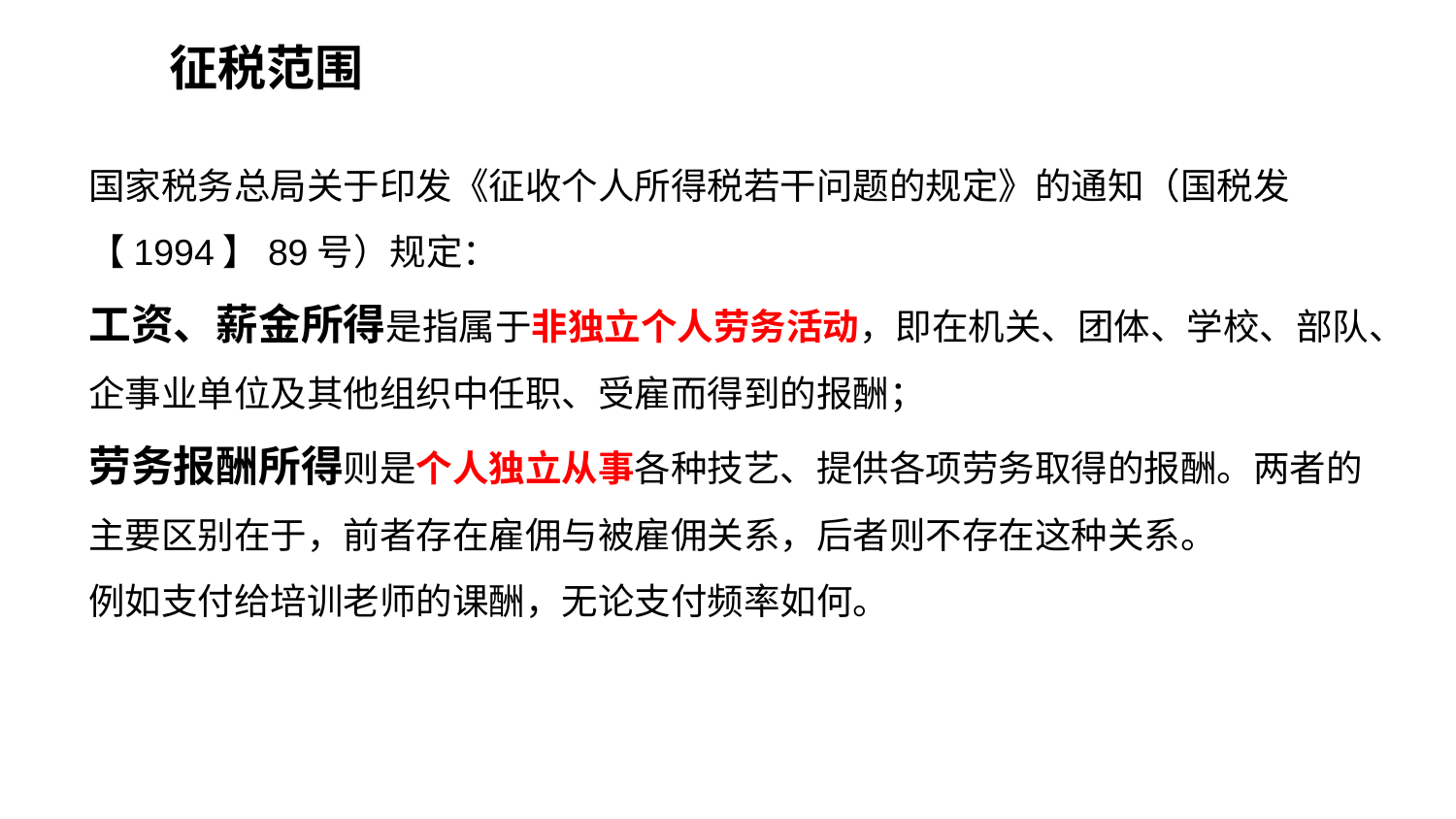

# 征税范围
国家税务总局关于印发《征收个人所得税若干问题的规定》的通知（国税发【1994】89号）规定：
工资、薪金所得是指属于非独立个人劳务活动，即在机关、团体、学校、部队、企事业单位及其他组织中任职、受雇而得到的报酬；
劳务报酬所得则是个人独立从事各种技艺、提供各项劳务取得的报酬。两者的主要区别在于，前者存在雇佣与被雇佣关系，后者则不存在这种关系。
例如支付给培训老师的课酬，无论支付频率如何。